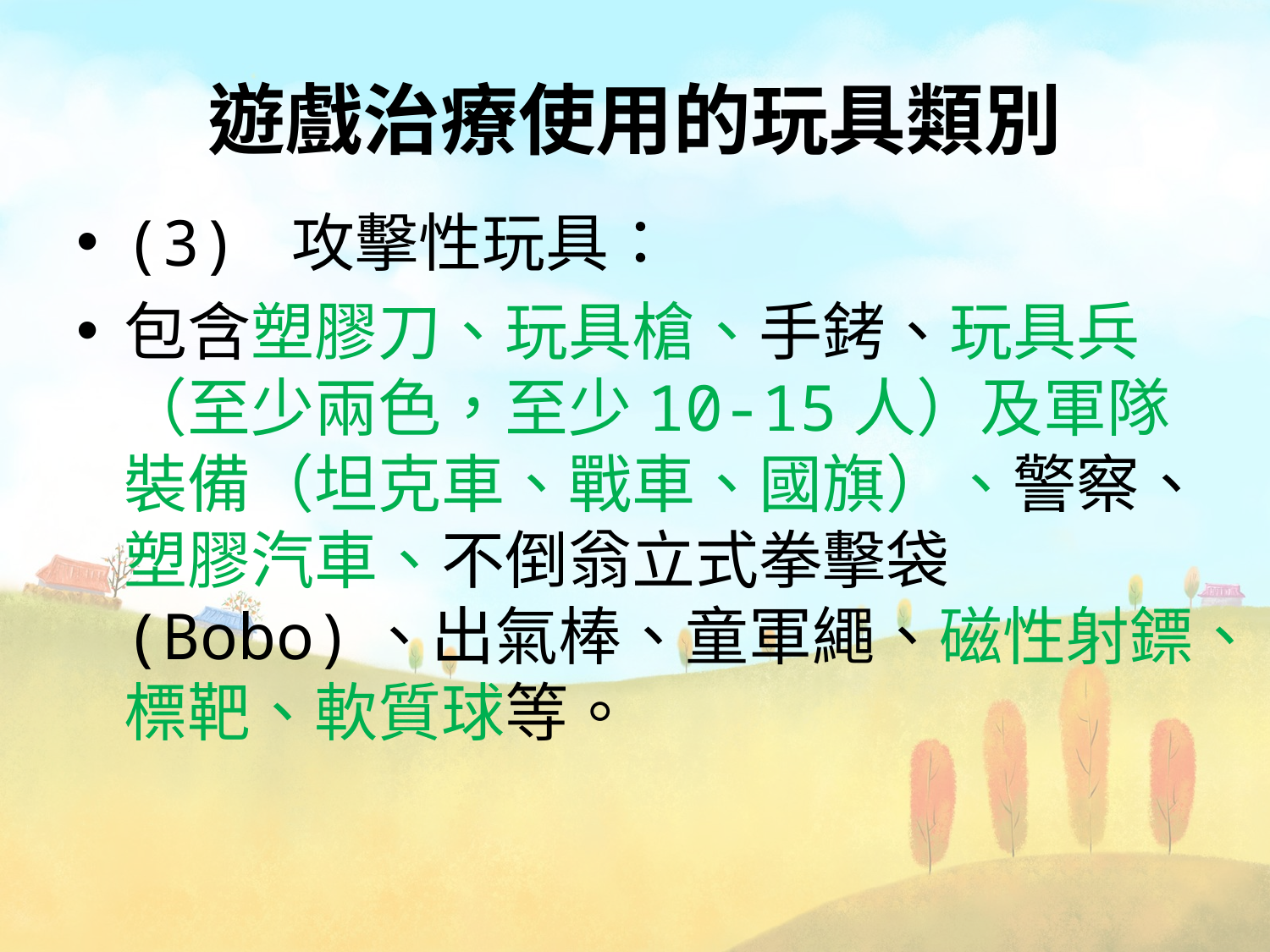

# 遊戲治療使用的玩具類別
(3) 攻擊性玩具：
包含塑膠刀、玩具槍、手銬、玩具兵（至少兩色，至少10-15人）及軍隊裝備（坦克車、戰車、國旗）、警察、塑膠汽車、不倒翁立式拳擊袋(Bobo)、出氣棒、童軍繩、磁性射鏢、標靶、軟質球等。